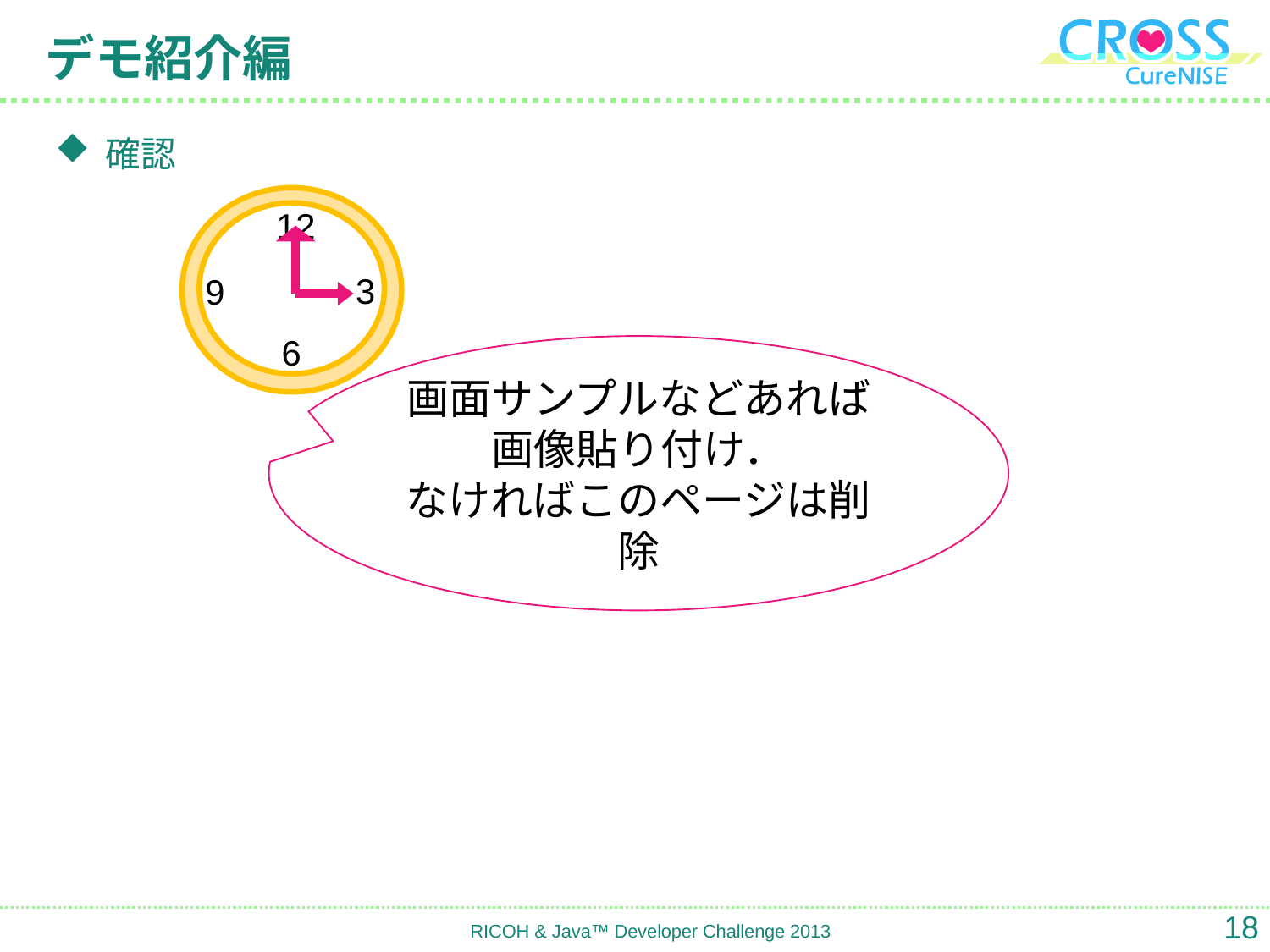

# デモ紹介編
確認

12
3
9
6

画面サンプルなどあれば
画像貼り付け．
なければこのページは削除
18
RICOH & Java™ Developer Challenge 2013